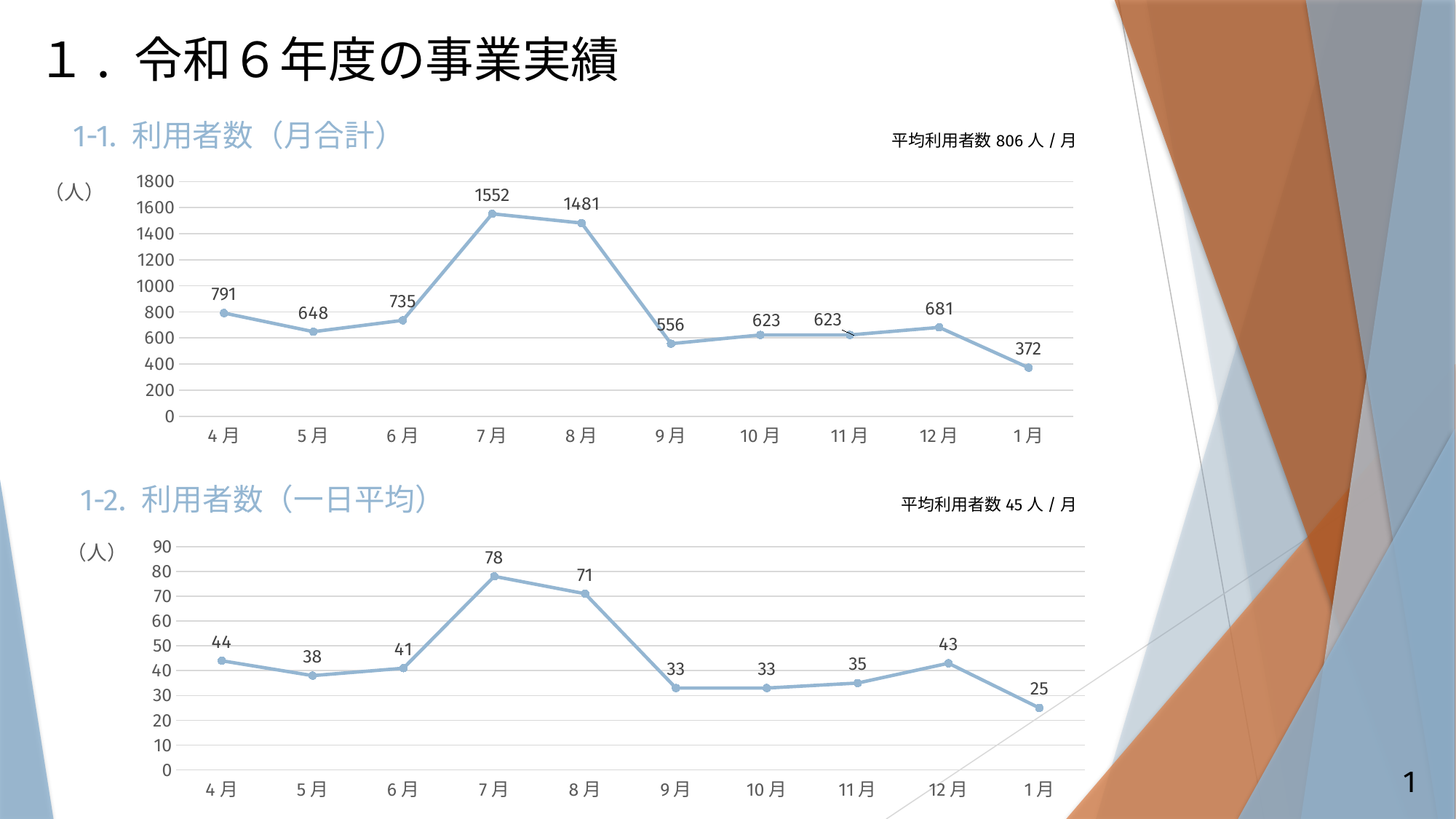

１. 令和６年度の事業実績
# 1-1. 利用者数（月合計）　　　　　　　　　　　　　　　　平均利用者数806人/月

### Chart

| Category | 令和6年度 |
|---|---|
| 4月 | 791.0 |
| 5月 | 648.0 |
| 6月 | 735.0 |
| 7月 | 1552.0 |
| 8月 | 1481.0 |
| 9月 | 556.0 |
| 10月 | 623.0 |
| 11月 | 623.0 |
| 12月 | 681.0 |
| 1月 | 372.0 |
1-2. 利用者数（一日平均）　　　　　　　　　　　　　　　平均利用者数45人/月

### Chart

| Category | 令和6年度 |
|---|---|
| 4月 | 44.0 |
| 5月 | 38.0 |
| 6月 | 41.0 |
| 7月 | 78.0 |
| 8月 | 71.0 |
| 9月 | 33.0 |
| 10月 | 33.0 |
| 11月 | 35.0 |
| 12月 | 43.0 |
| 1月 | 25.0 |
1